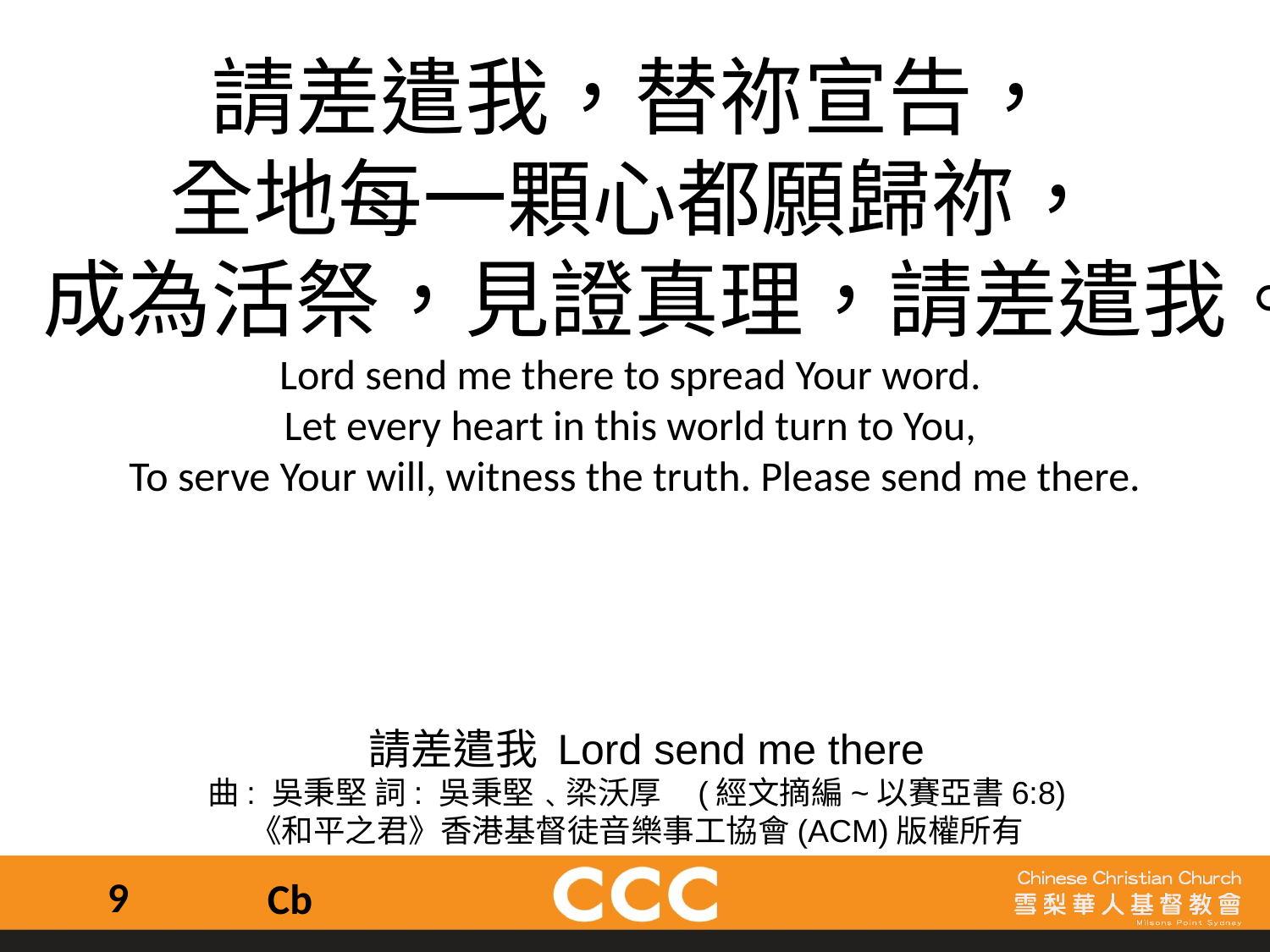

請差遣我，替祢宣告，
全地每一顆心都願歸祢，
成為活祭，見證真理，請差遣我。
Lord send me there to spread Your word.
Let every heart in this world turn to You,
To serve Your will, witness the truth. Please send me there.
 請差遣我 Lord send me there
曲: 吳秉堅 詞: 吳秉堅﹑梁沃厚    (經文摘編~以賽亞書6:8)
《和平之君》香港基督徒音樂事工協會(ACM)版權所有
9
Cb